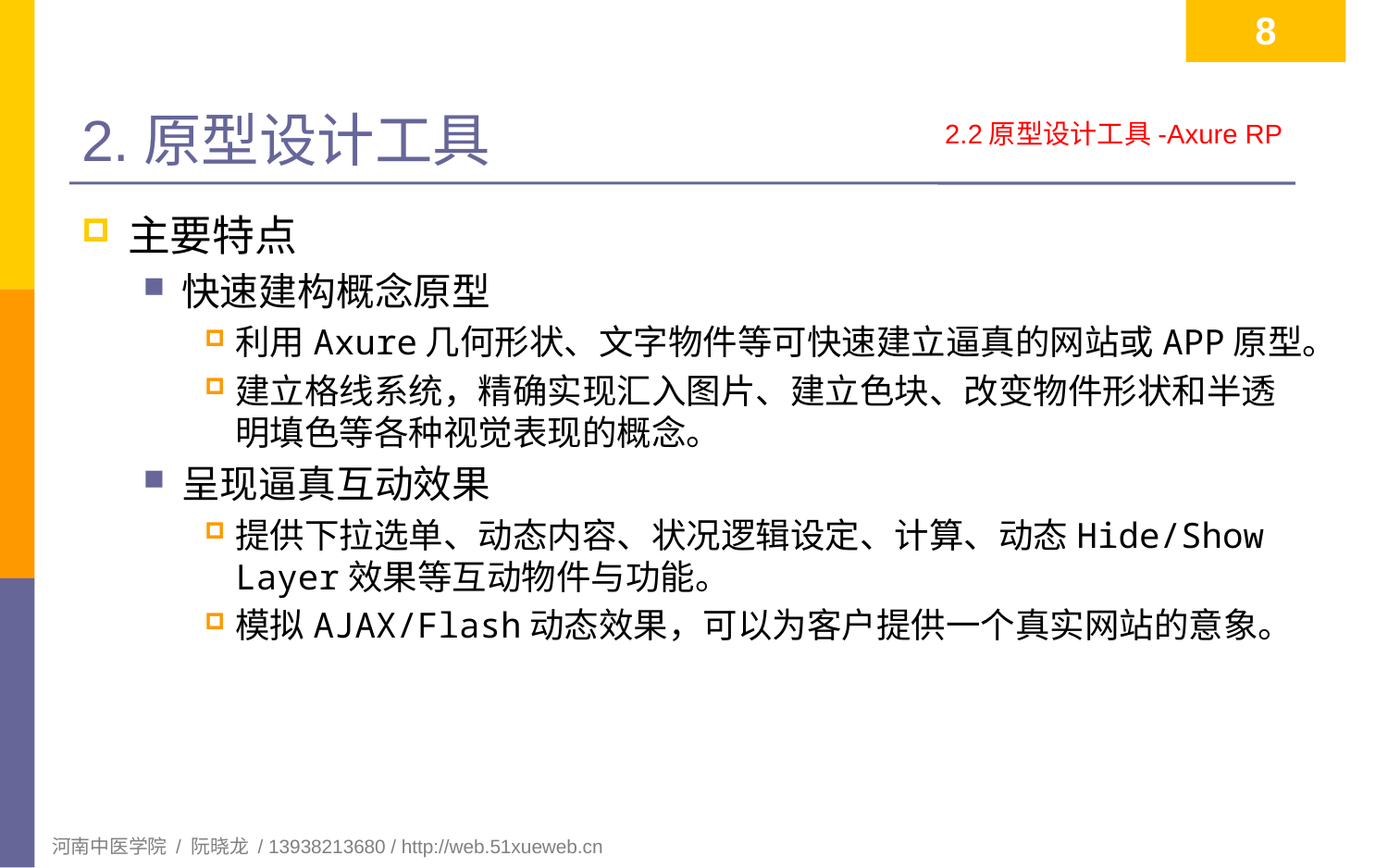

8
# 2.原型设计工具
2.2原型设计工具-Axure RP
主要特点
快速建构概念原型
利用Axure几何形状、文字物件等可快速建立逼真的网站或APP原型。
建立格线系统，精确实现汇入图片、建立色块、改变物件形状和半透明填色等各种视觉表现的概念。
呈现逼真互动效果
提供下拉选单、动态内容、状况逻辑设定、计算、动态Hide/Show Layer效果等互动物件与功能。
模拟AJAX/Flash动态效果，可以为客户提供一个真实网站的意象。